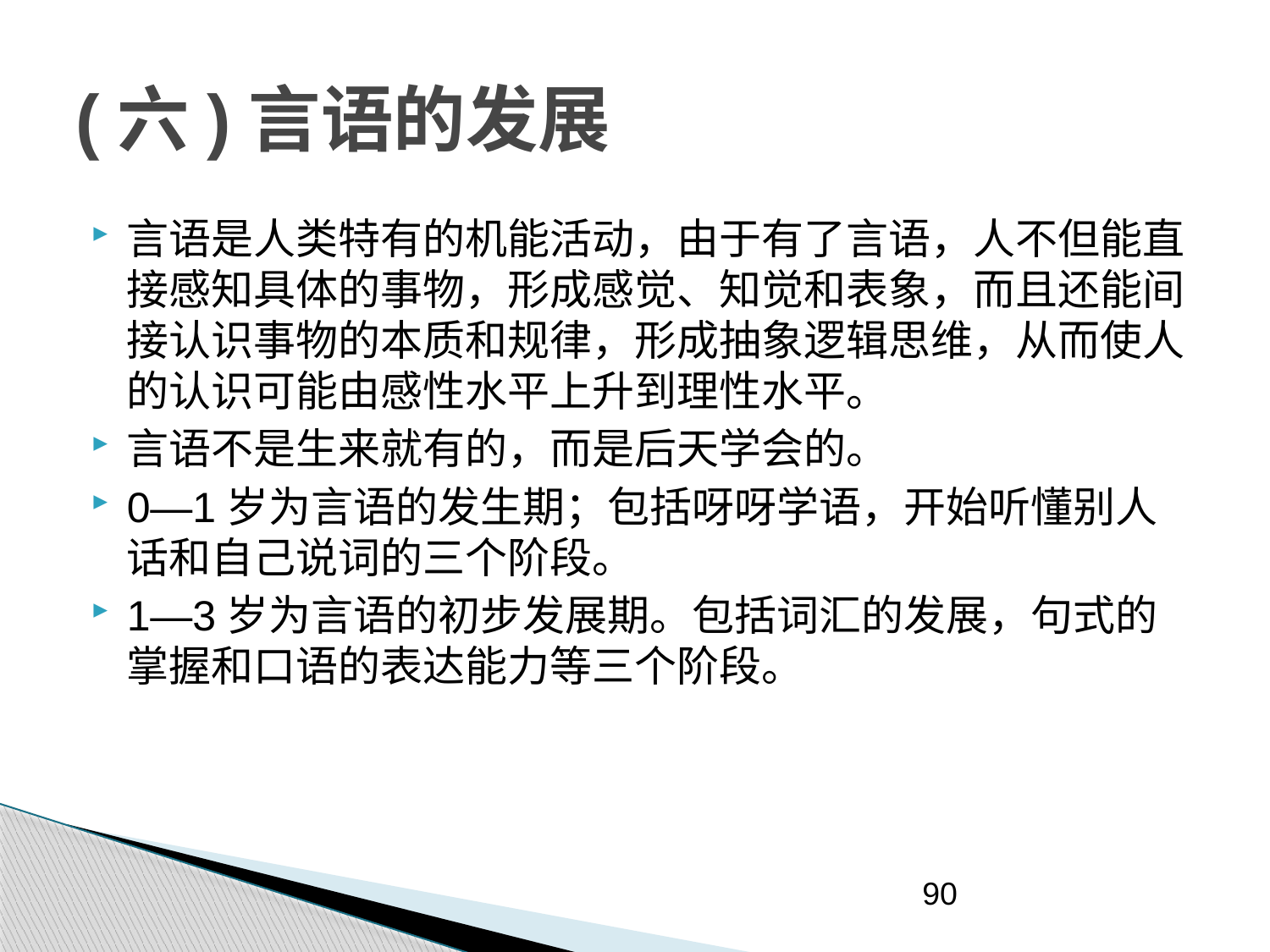

(六)言语的发展
言语是人类特有的机能活动，由于有了言语，人不但能直接感知具体的事物，形成感觉、知觉和表象，而且还能间接认识事物的本质和规律，形成抽象逻辑思维，从而使人的认识可能由感性水平上升到理性水平。
言语不是生来就有的，而是后天学会的。
0—1岁为言语的发生期；包括呀呀学语，开始听懂别人话和自己说词的三个阶段。
1—3岁为言语的初步发展期。包括词汇的发展，句式的掌握和口语的表达能力等三个阶段。
90